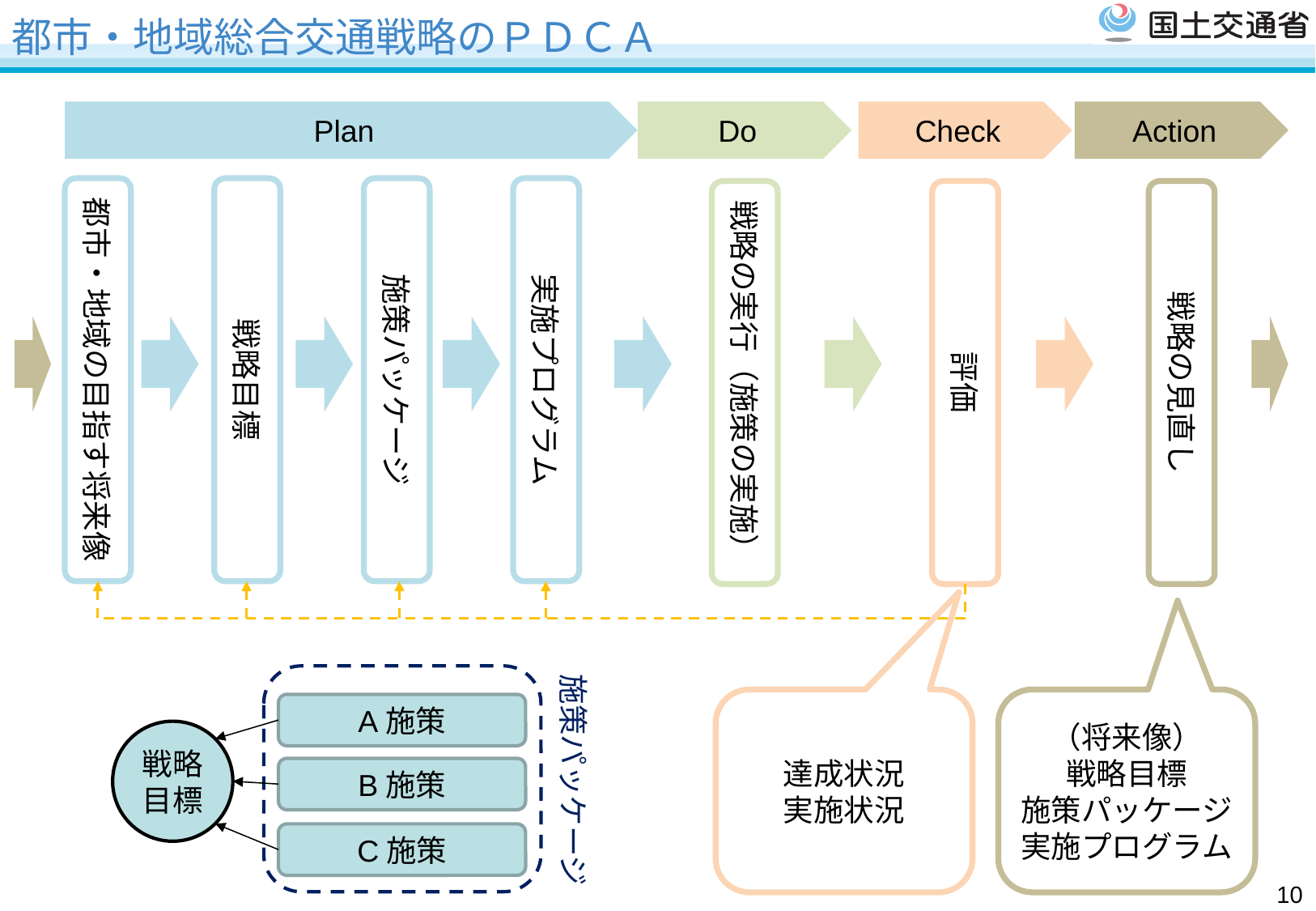

都市・地域総合交通戦略のＰＤＣＡ
Plan
Do
Check
Action
都市・地域の目指す将来像
戦略目標
施策パッケージ
実施プログラム
戦略の実行（施策の実施）
評価
戦略の見直し

施策パッケージ

達成状況
実施状況
（将来像）
戦略目標
施策パッケージ
実施プログラム
A施策
戦略
目標
B施策
C施策
10